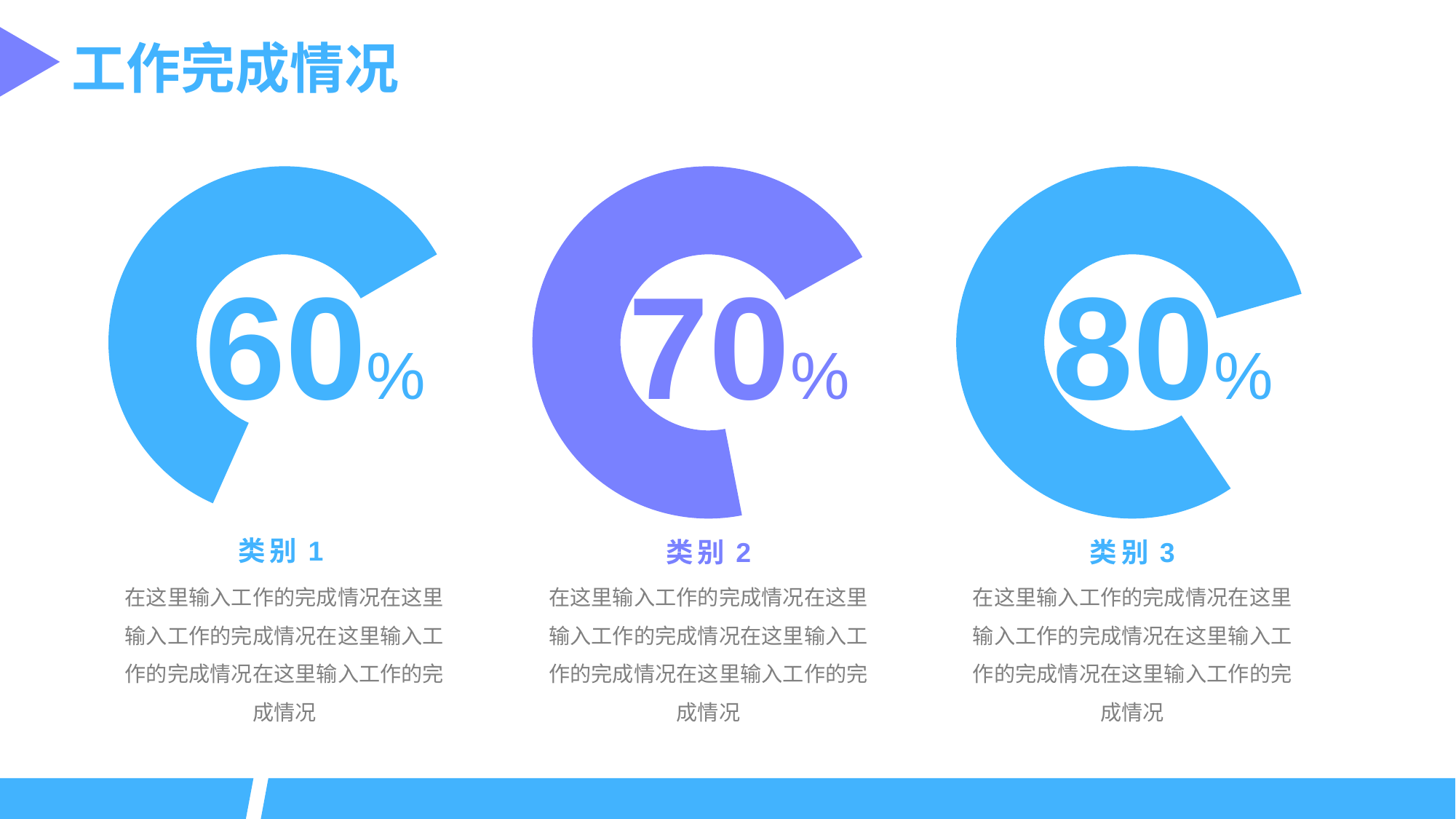

工作完成情况

### Chart

| Category | 销量 |
|---|---|
| 2020 | 4.0 |
| 2021 | 6.0 |
|  | None |
|  | None |

### Chart

| Category | 销量 |
|---|---|
| 2020 | 3.0 |
| 2021 | 7.0 |
|  | None |
|  | None |

### Chart

| Category | 销量 |
|---|---|
| 2020 | 2.0 |
| 2021 | 8.0 |
|  | None |
|  | None |
60%
70%
80%
类别1
类别2
类别3
在这里输入工作的完成情况在这里输入工作的完成情况在这里输入工作的完成情况在这里输入工作的完成情况
在这里输入工作的完成情况在这里输入工作的完成情况在这里输入工作的完成情况在这里输入工作的完成情况
在这里输入工作的完成情况在这里输入工作的完成情况在这里输入工作的完成情况在这里输入工作的完成情况